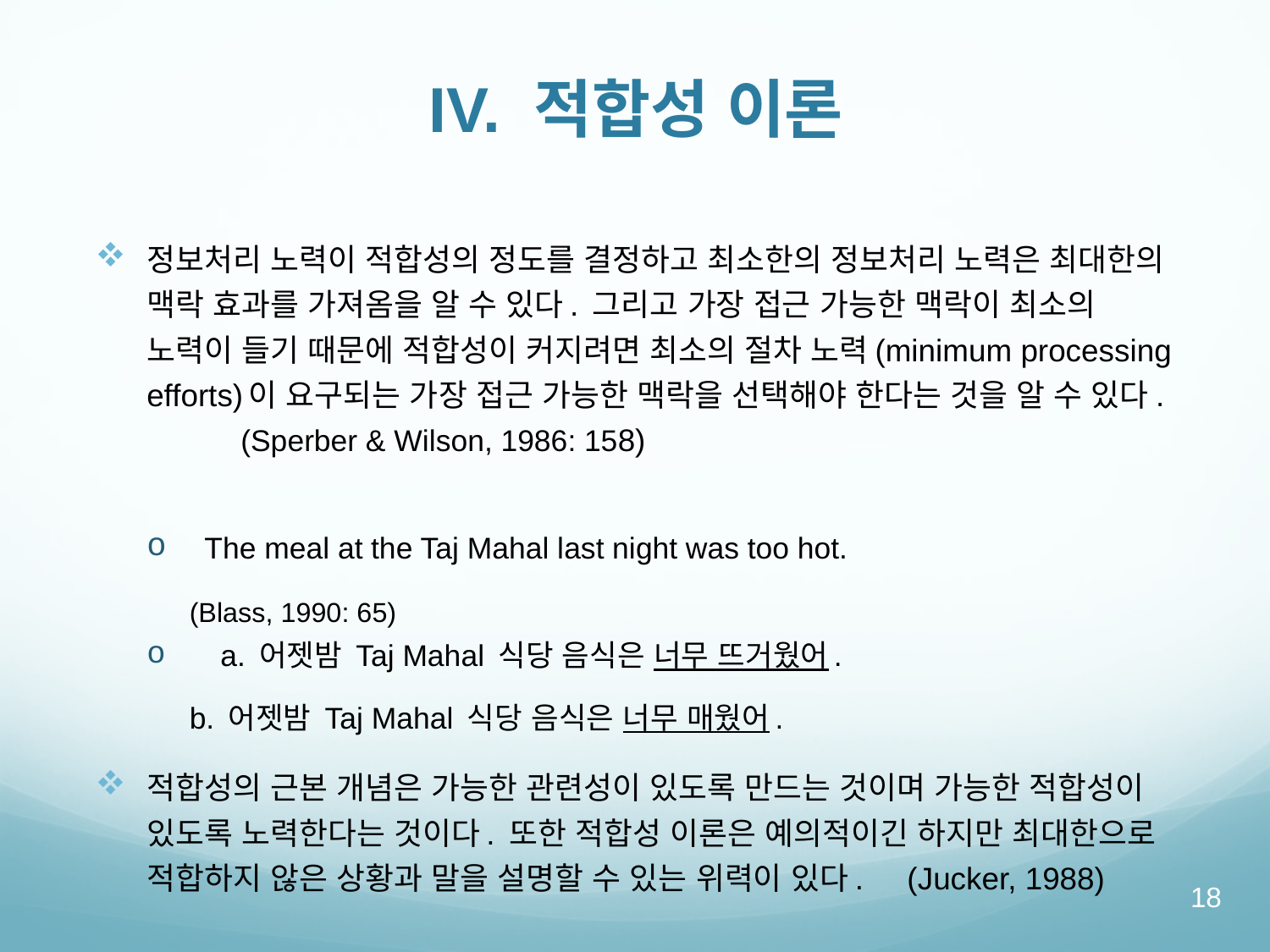

# IV. 적합성 이론
정보처리 노력이 적합성의 정도를 결정하고 최소한의 정보처리 노력은 최대한의 맥락 효과를 가져옴을 알 수 있다. 그리고 가장 접근 가능한 맥락이 최소의 노력이 들기 때문에 적합성이 커지려면 최소의 절차 노력(minimum processing efforts)이 요구되는 가장 접근 가능한 맥락을 선택해야 한다는 것을 알 수 있다. 		(Sperber & Wilson, 1986: 158)

 The meal at the Taj Mahal last night was too hot.
						(Blass, 1990: 65)
   a. 어젯밤 Taj Mahal 식당 음식은 너무 뜨거웠어.
	b. 어젯밤 Taj Mahal 식당 음식은 너무 매웠어.
적합성의 근본 개념은 가능한 관련성이 있도록 만드는 것이며 가능한 적합성이 있도록 노력한다는 것이다. 또한 적합성 이론은 예의적이긴 하지만 최대한으로 적합하지 않은 상황과 말을 설명할 수 있는 위력이 있다.    							 (Jucker, 1988)
18